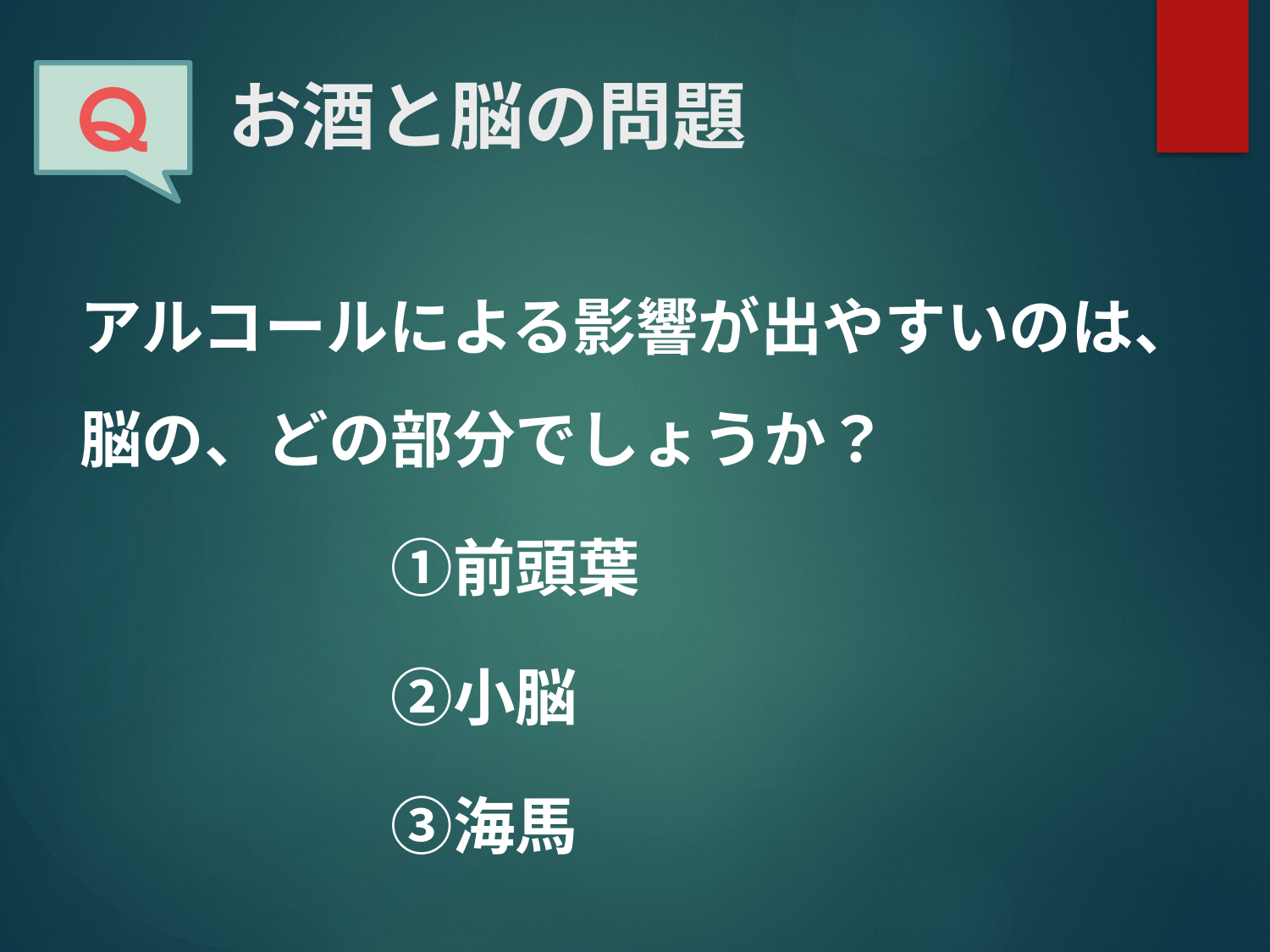

Q
# お酒と脳の問題
アルコールによる影響が出やすいのは、脳の、どの部分でしょうか？
　　　　　①前頭葉
　　　　　②小脳
　　　　　③海馬